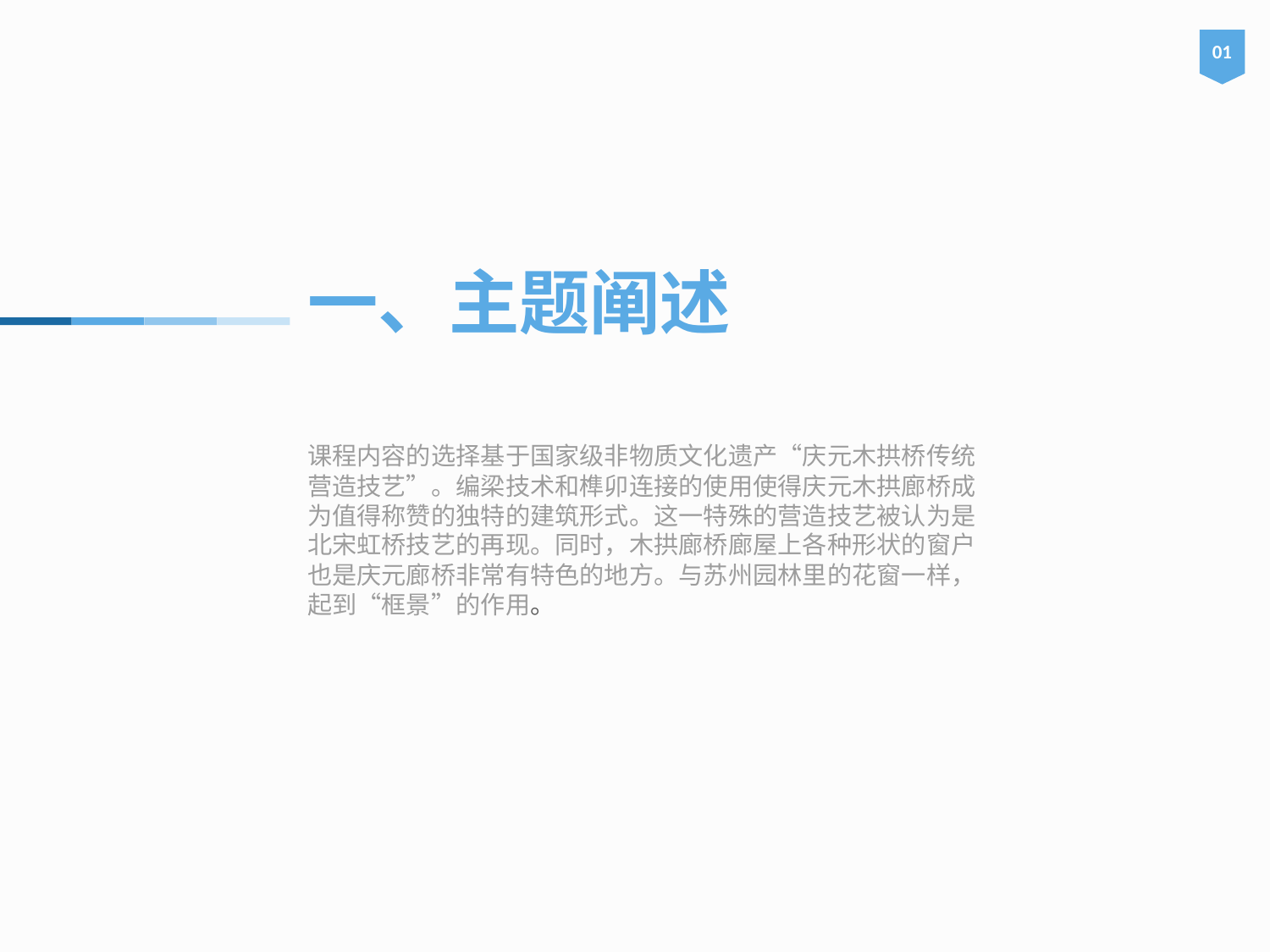

01
# 一、主题阐述

课程内容的选择基于国家级非物质文化遗产“庆元木拱桥传统营造技艺”。编梁技术和榫卯连接的使用使得庆元木拱廊桥成为值得称赞的独特的建筑形式。这一特殊的营造技艺被认为是北宋虹桥技艺的再现。同时，木拱廊桥廊屋上各种形状的窗户也是庆元廊桥非常有特色的地方。与苏州园林里的花窗一样，起到“框景”的作用。